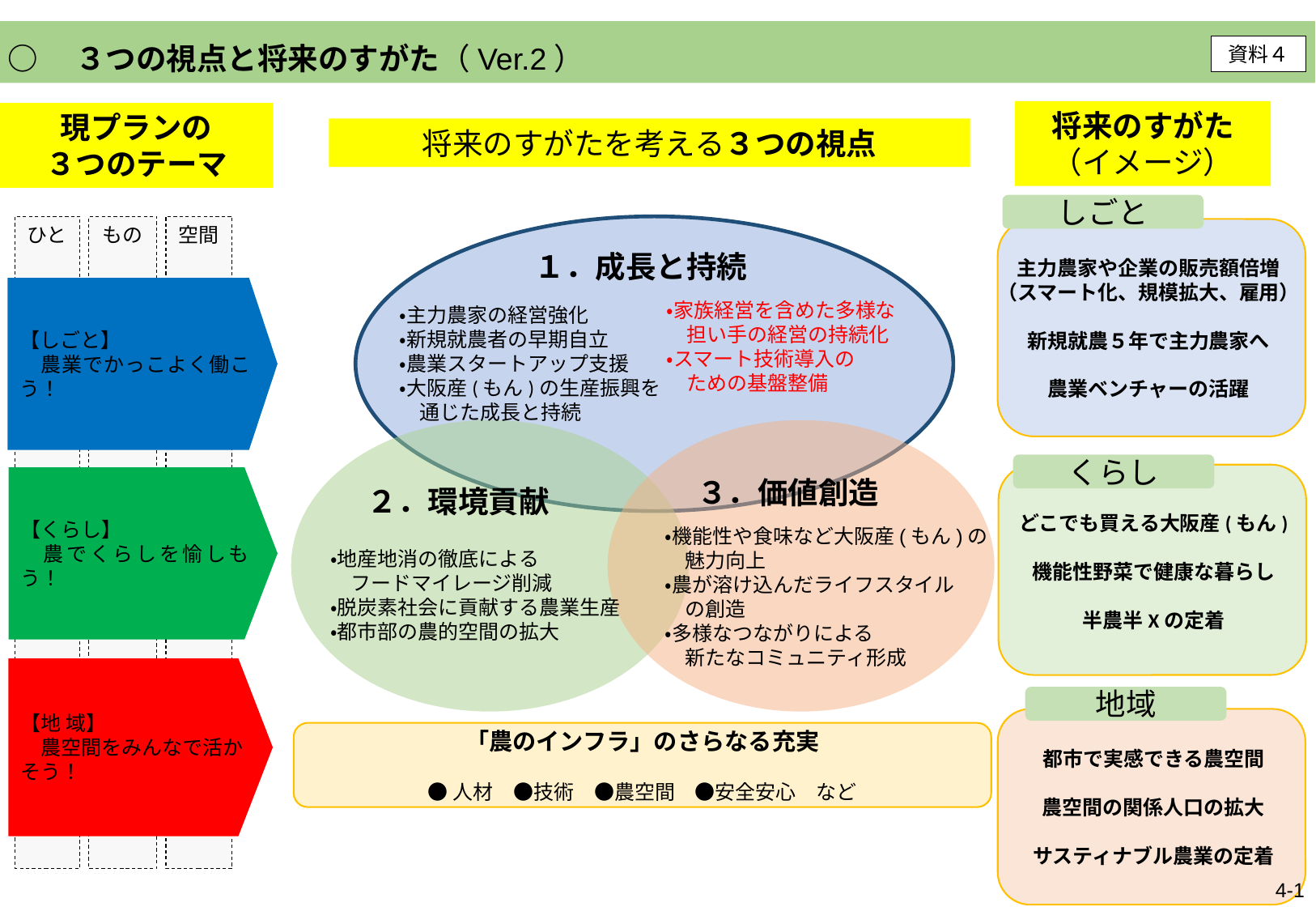

○　３つの視点と将来のすがた（Ver.2）
資料４
将来のすがた
（イメージ）
現プランの
３つのテーマ
将来のすがたを考える３つの視点
しごと
空間

もの

ひと
【しごと】
　農業でかっこよく働こう！
【くらし】
　農でくらしを愉しもう！
【地 域】
　農空間をみんなで活かそう！

１．成長と持続
主力農家や企業の販売額倍増
（スマート化、規模拡大、雇用）

新規就農５年で主力農家へ

農業ベンチャーの活躍
・家族経営を含めた多様な
　担い手の経営の持続化
・スマート技術導入の
　ための基盤整備
・主力農家の経営強化
・新規就農者の早期自立
・農業スタートアップ支援
・大阪産(もん)の生産振興を
　通じた成長と持続

くらし

３．価値創造
２．環境貢献

・機能性や食味など大阪産(もん)の
　魅力向上
・農が溶け込んだライフスタイル
　の創造
・多様なつながりによる
　新たなコミュニティ形成
どこでも買える大阪産(もん)

機能性野菜で健康な暮らし

半農半Xの定着

・地産地消の徹底による
　フードマイレージ削減
・脱炭素社会に貢献する農業生産
・都市部の農的空間の拡大
地域

「農のインフラ」のさらなる充実

●人材　●技術　●農空間　●安全安心　など
都市で実感できる農空間

農空間の関係人口の拡大

サスティナブル農業の定着
4-1